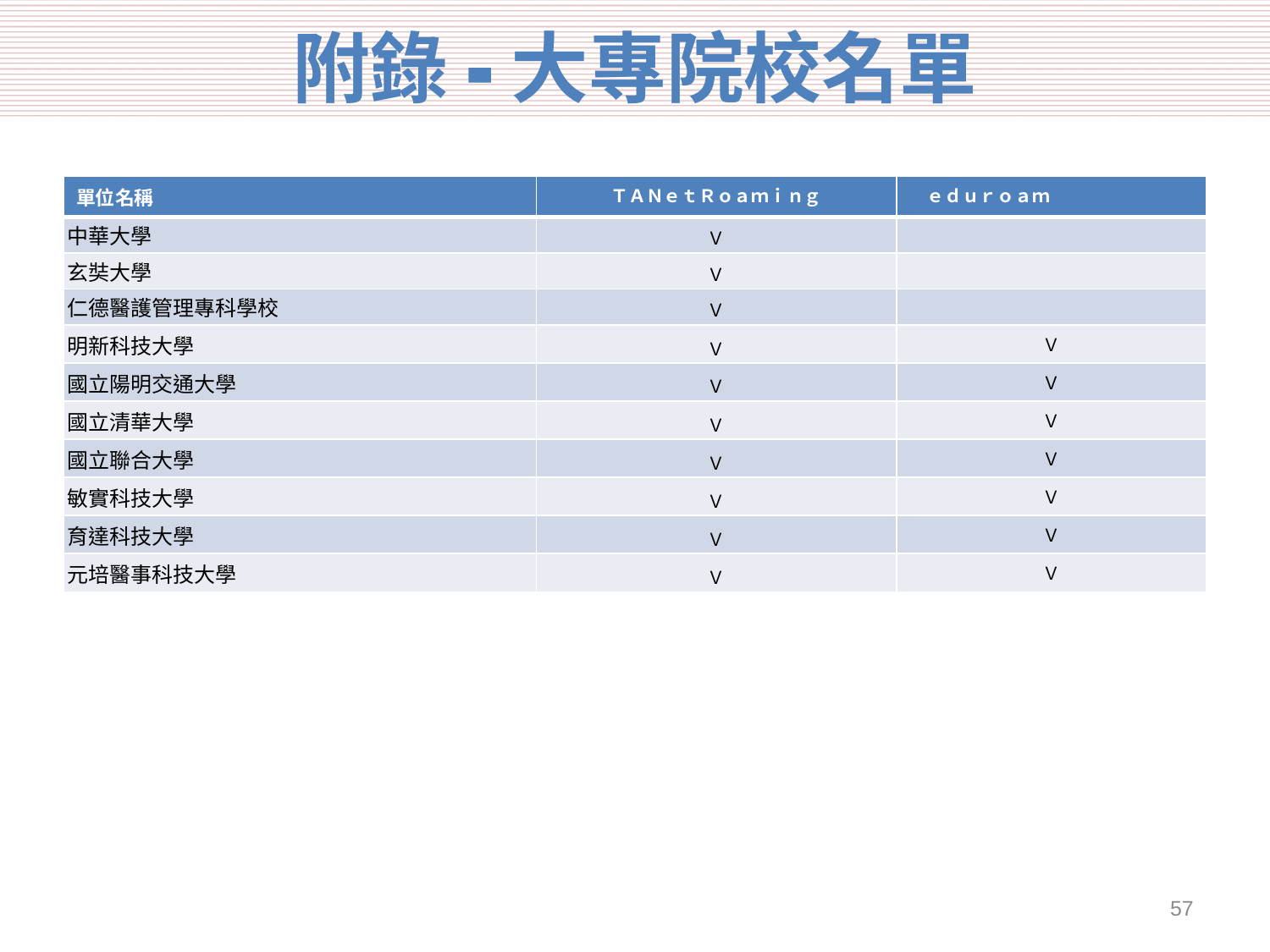

# 附錄-大專院校名單
| 單位名稱 | ＴＡＮｅｔＲｏａｍｉｎｇ | ｅｄｕｒｏａｍ |
| --- | --- | --- |
| 中華大學 | Ｖ |  |
| 玄奘大學 | Ｖ |  |
| 仁德醫護管理專科學校 | Ｖ |  |
| 明新科技大學 | Ｖ | Ｖ |
| 國立陽明交通大學 | Ｖ | Ｖ |
| 國立清華大學 | Ｖ | Ｖ |
| 國立聯合大學 | Ｖ | Ｖ |
| 敏實科技大學 | Ｖ | Ｖ |
| 育達科技大學 | Ｖ | Ｖ |
| 元培醫事科技大學 | Ｖ | Ｖ |
57